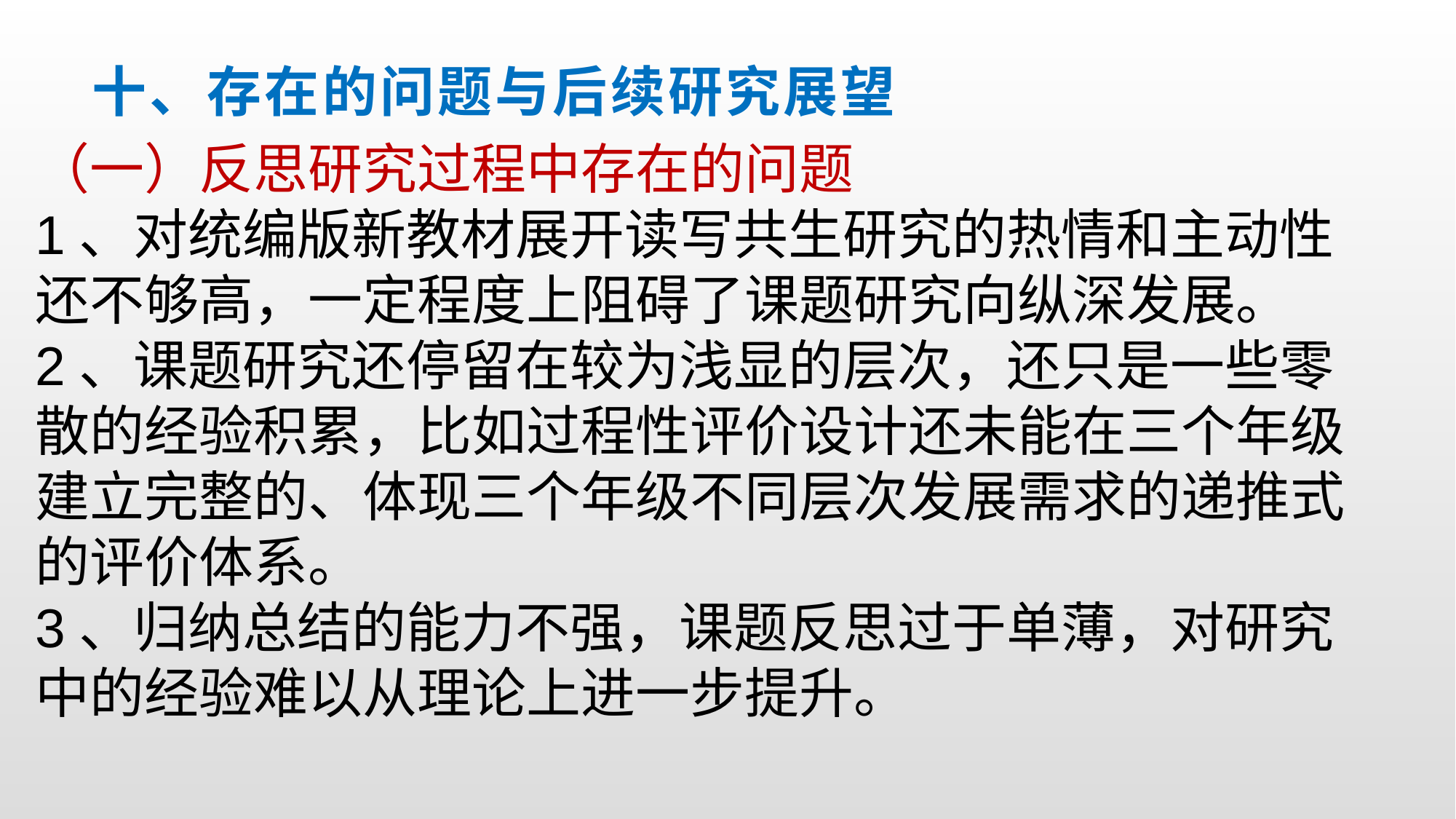

# 十、存在的问题与后续研究展望
（一）反思研究过程中存在的问题
1、对统编版新教材展开读写共生研究的热情和主动性还不够高，一定程度上阻碍了课题研究向纵深发展。
2、课题研究还停留在较为浅显的层次，还只是一些零散的经验积累，比如过程性评价设计还未能在三个年级建立完整的、体现三个年级不同层次发展需求的递推式的评价体系。
3、归纳总结的能力不强，课题反思过于单薄，对研究中的经验难以从理论上进一步提升。